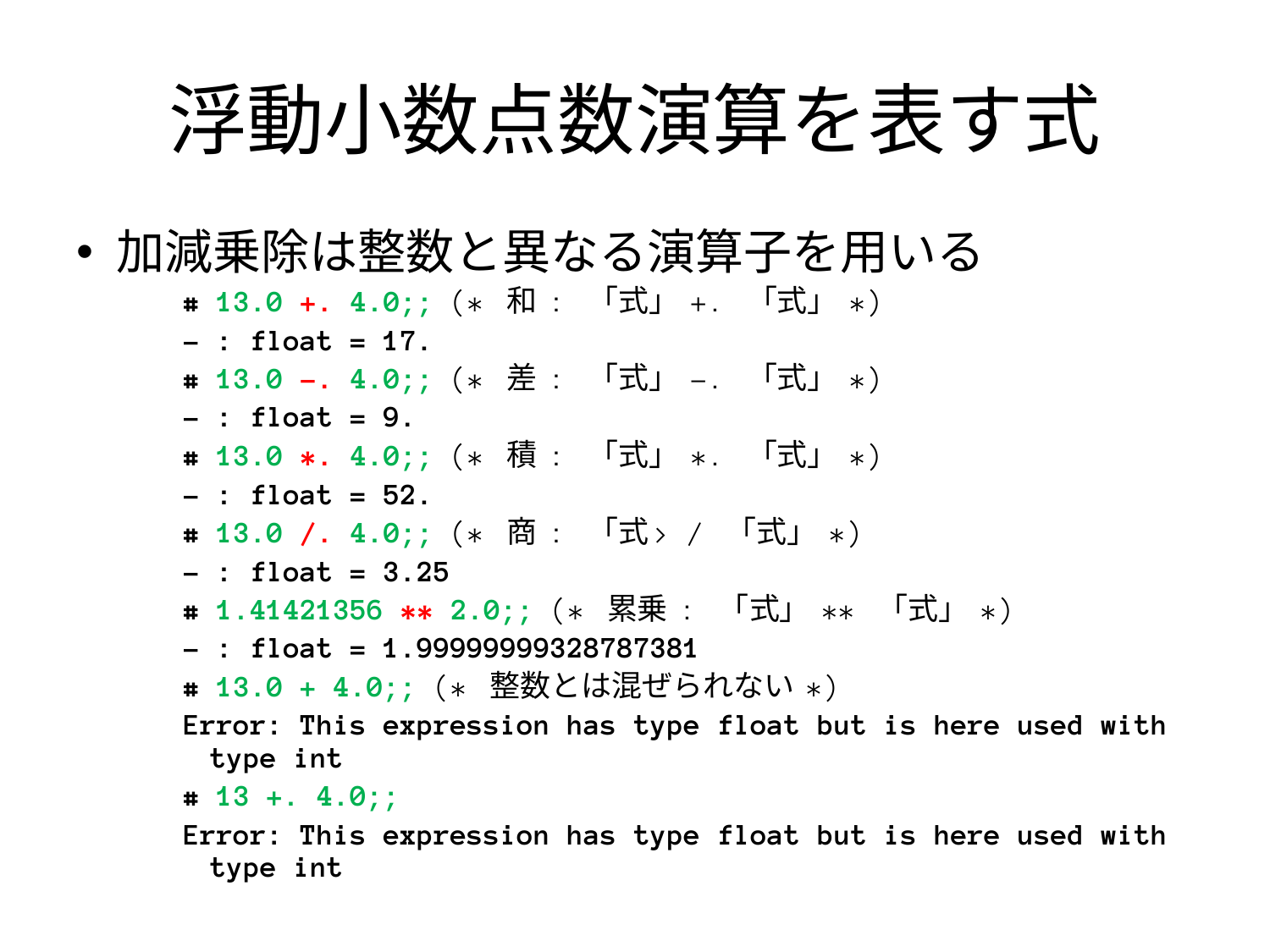

# 浮動小数点数演算を表す式
加減乗除は整数と異なる演算子を用いる
# 13.0 +. 4.0;; (* 和 : 「式」 +. 「式」 *)
- : float = 17.
# 13.0 -. 4.0;; (* 差 : 「式」 -. 「式」 *)
- : float = 9.
# 13.0 *. 4.0;; (* 積 : 「式」 *. 「式」 *)
- : float = 52.
# 13.0 /. 4.0;; (* 商 : 「式> / 「式」 *)
- : float = 3.25
# 1.41421356 ** 2.0;; (* 累乗 : 「式」 ** 「式」 *)
- : float = 1.99999999328787381
# 13.0 + 4.0;; (* 整数とは混ぜられない *)
Error: This expression has type float but is here used with type int
# 13 +. 4.0;;
Error: This expression has type float but is here used with type int